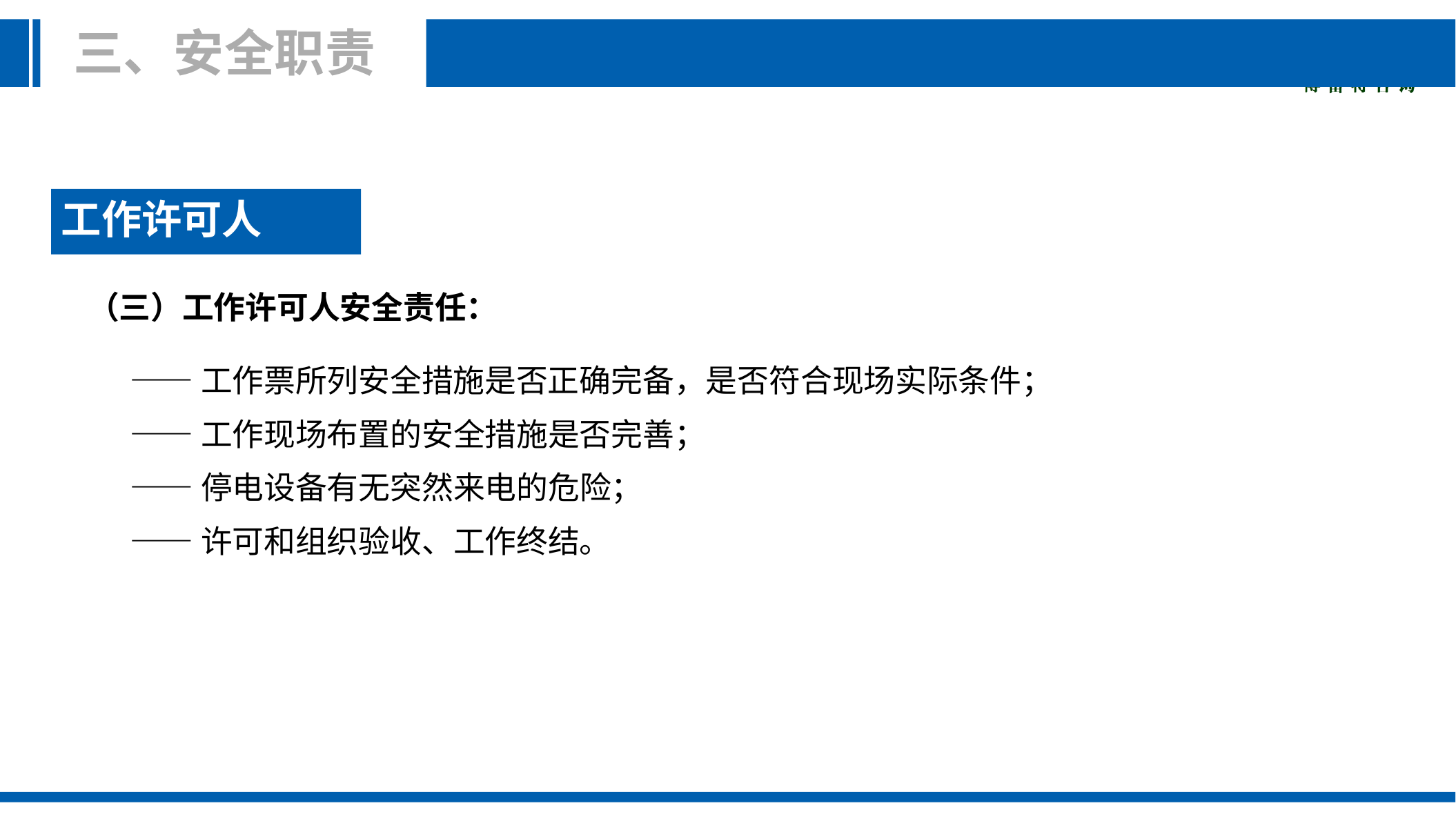

三、安全职责
工作许可人
（三）工作许可人安全责任：
      ——工作票所列安全措施是否正确完备，是否符合现场实际条件；
      ——工作现场布置的安全措施是否完善；
      ——停电设备有无突然来电的危险；
      ——许可和组织验收、工作终结。